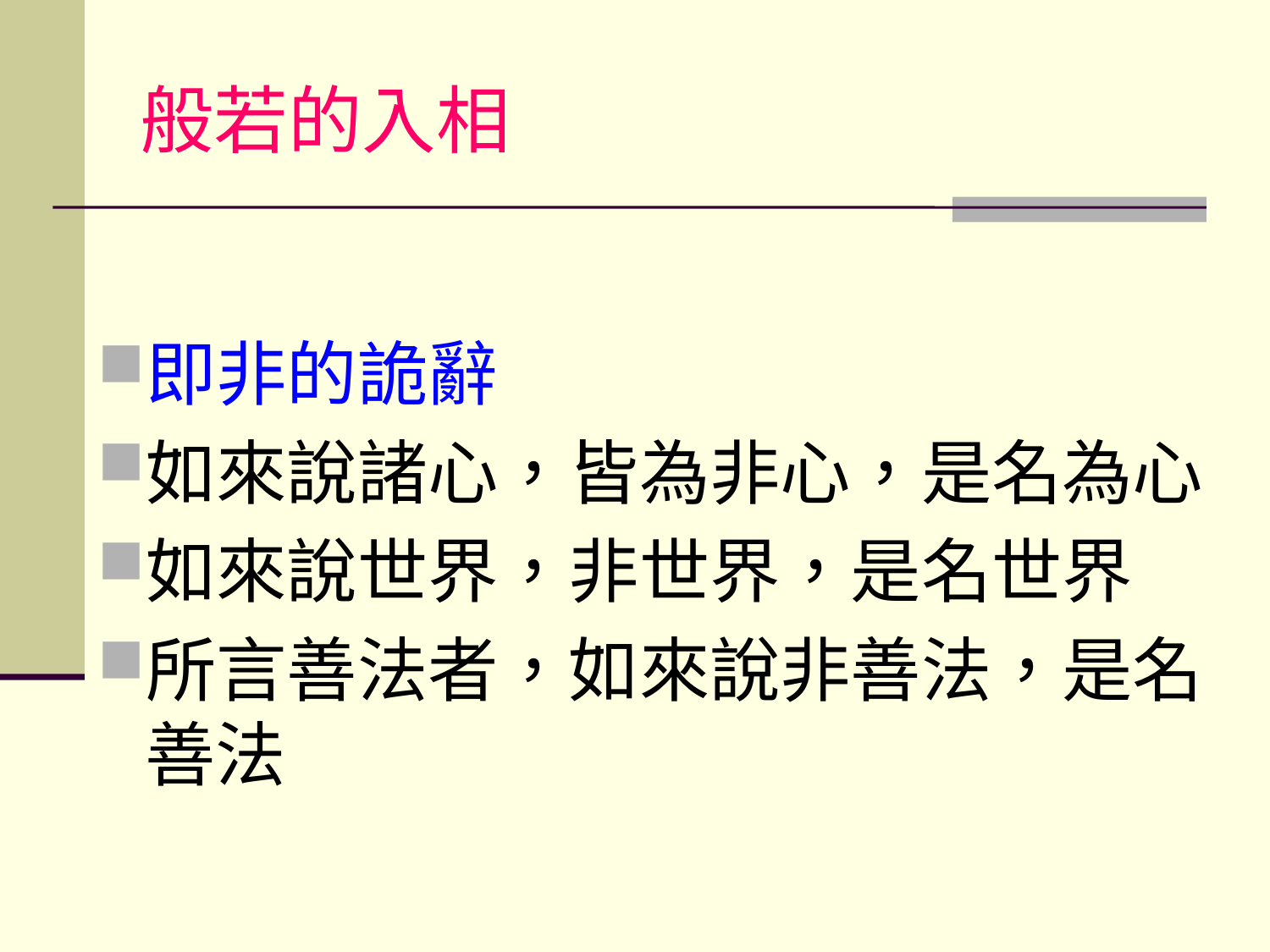

# 般若的入相
即非的詭辭
如來說諸心，皆為非心，是名為心
如來說世界，非世界，是名世界
所言善法者，如來說非善法，是名善法